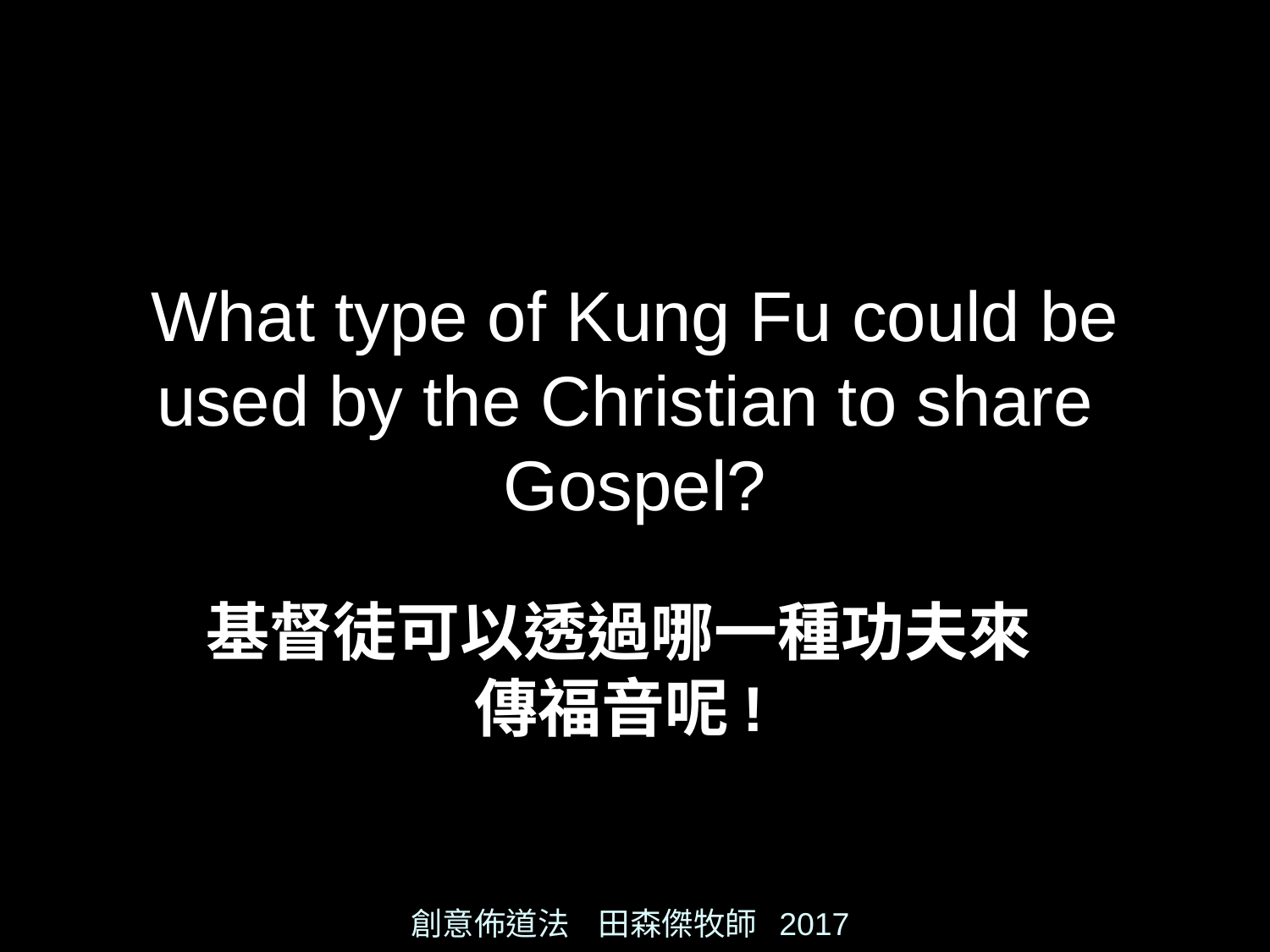

# What type of Kung Fu could be used by the Christian to share  Gospel?
基督徒可以透過哪一種功夫來傳福音呢!
創意佈道法    田森傑牧師  2017